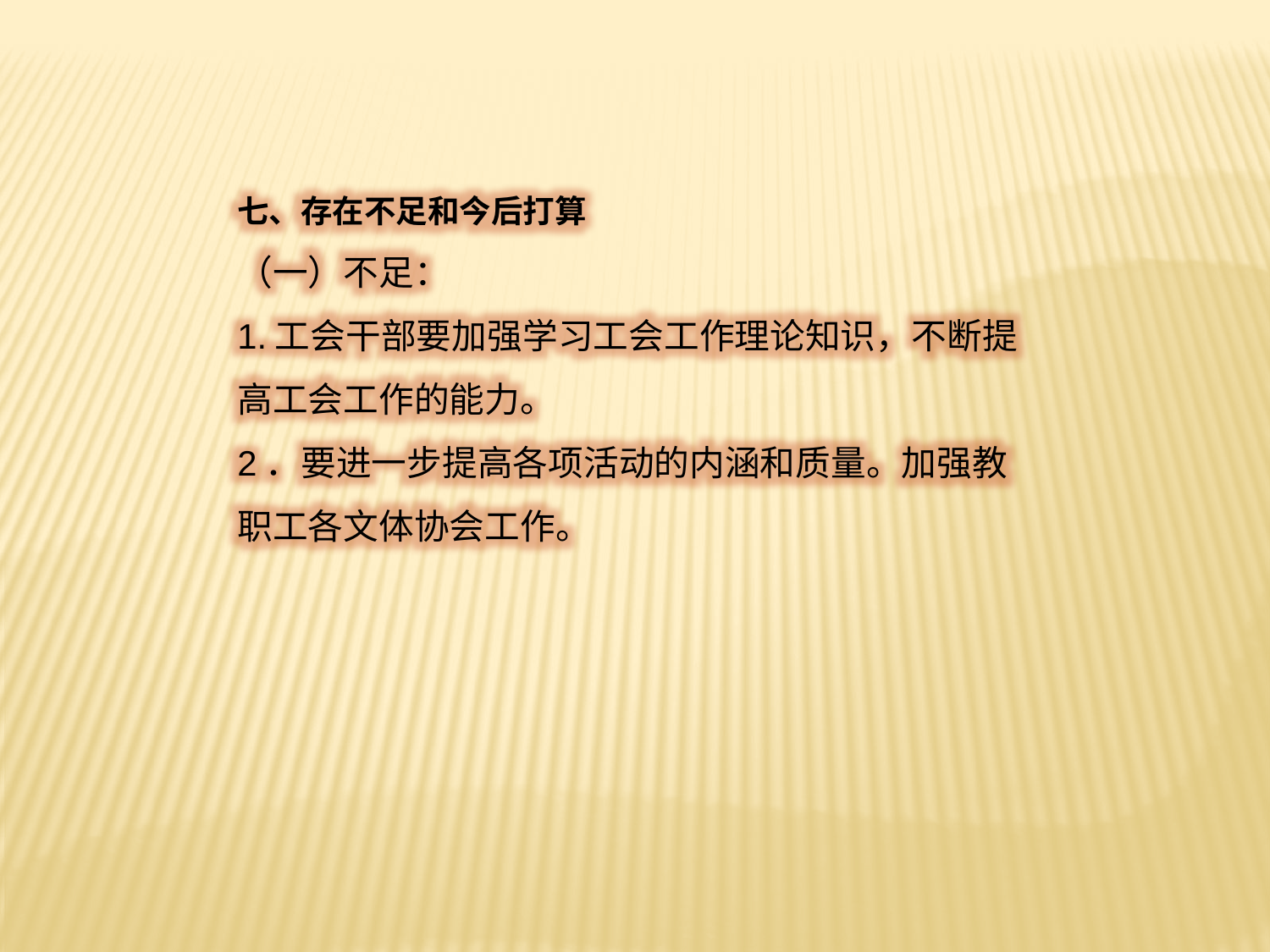

七、存在不足和今后打算
（一）不足：
1.工会干部要加强学习工会工作理论知识，不断提高工会工作的能力。
2．要进一步提高各项活动的内涵和质量。加强教职工各文体协会工作。